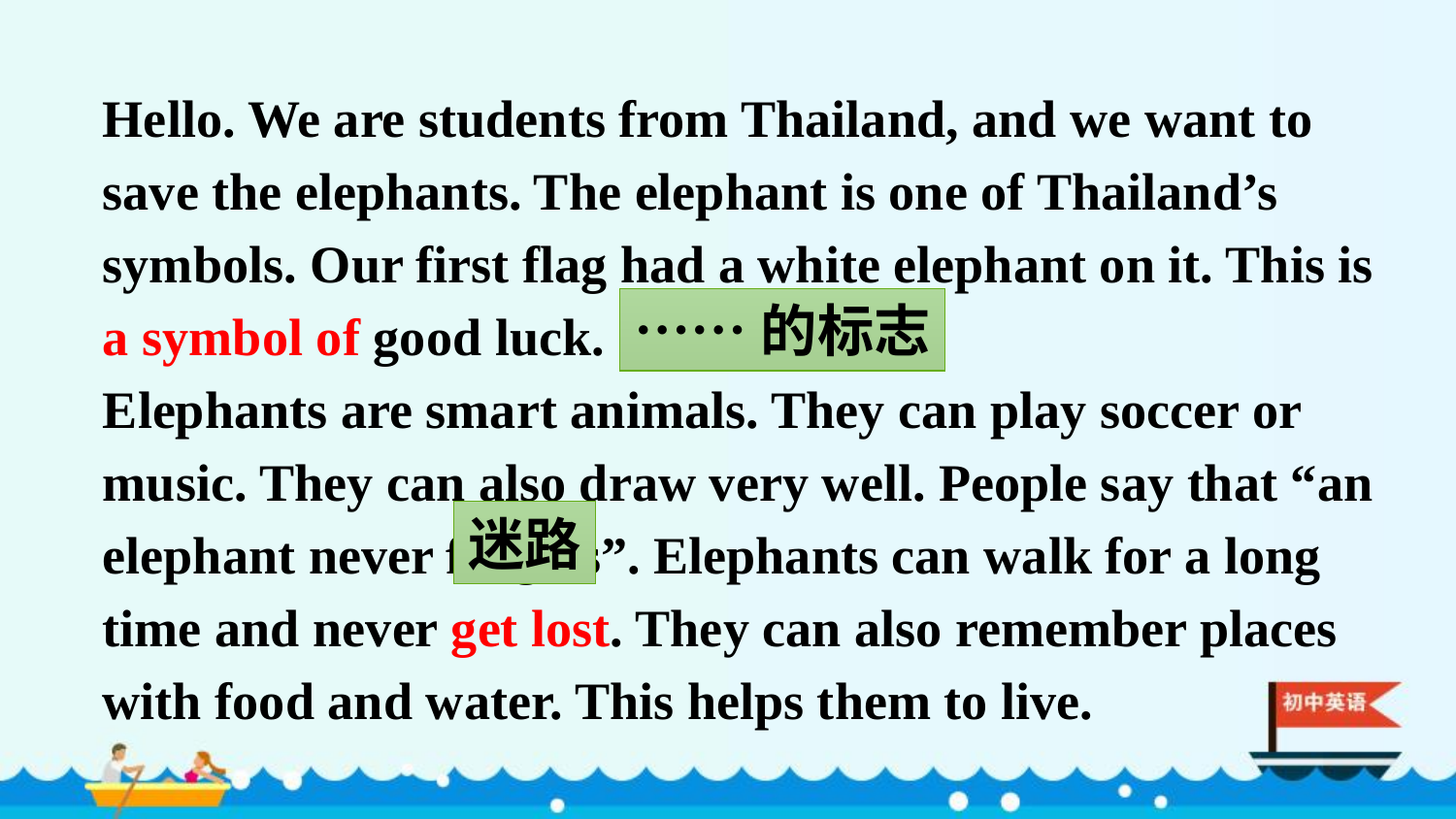

Hello. We are students from Thailand, and we want to save the elephants. The elephant is one of Thailand’s symbols. Our first flag had a white elephant on it. This is a symbol of good luck.
Elephants are smart animals. They can play soccer or music. They can also draw very well. People say that “an elephant never forgets”. Elephants can walk for a long time and never get lost. They can also remember places with food and water. This helps them to live.
……的标志
迷路